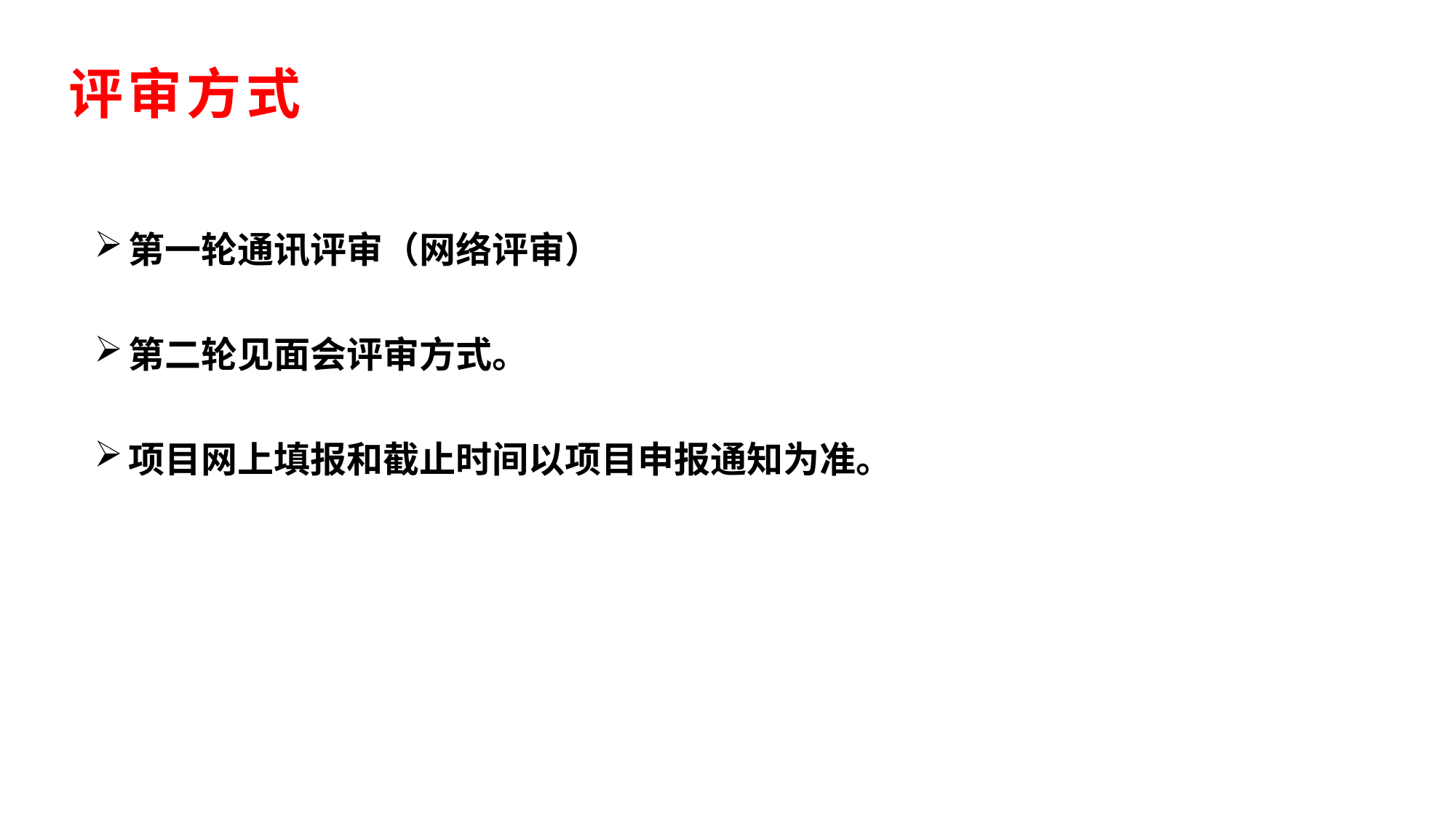

评审方式
第一轮通讯评审（网络评审）

第二轮见面会评审方式。

项目网上填报和截止时间以项目申报通知为准。